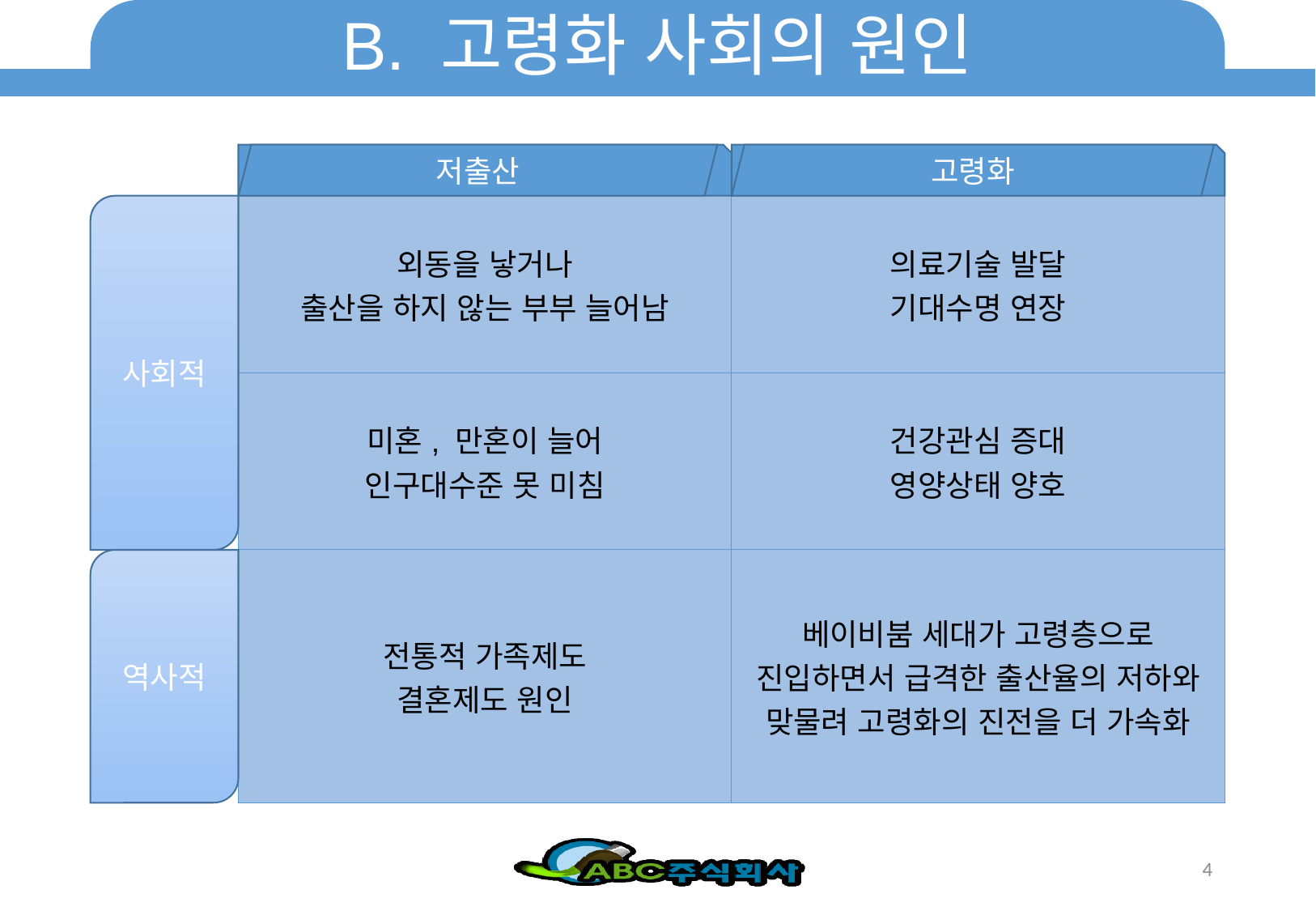

# B. 고령화 사회의 원인

저출산

고령화
사회적
| 외동을 낳거나 출산을 하지 않는 부부 늘어남 | 의료기술 발달 기대수명 연장 |
| --- | --- |
| 미혼, 만혼이 늘어 인구대수준 못 미침 | 건강관심 증대 영양상태 양호 |
| 전통적 가족제도 결혼제도 원인 | 베이비붐 세대가 고령층으로 진입하면서 급격한 출산율의 저하와 맞물려 고령화의 진전을 더 가속화 |
역사적
4